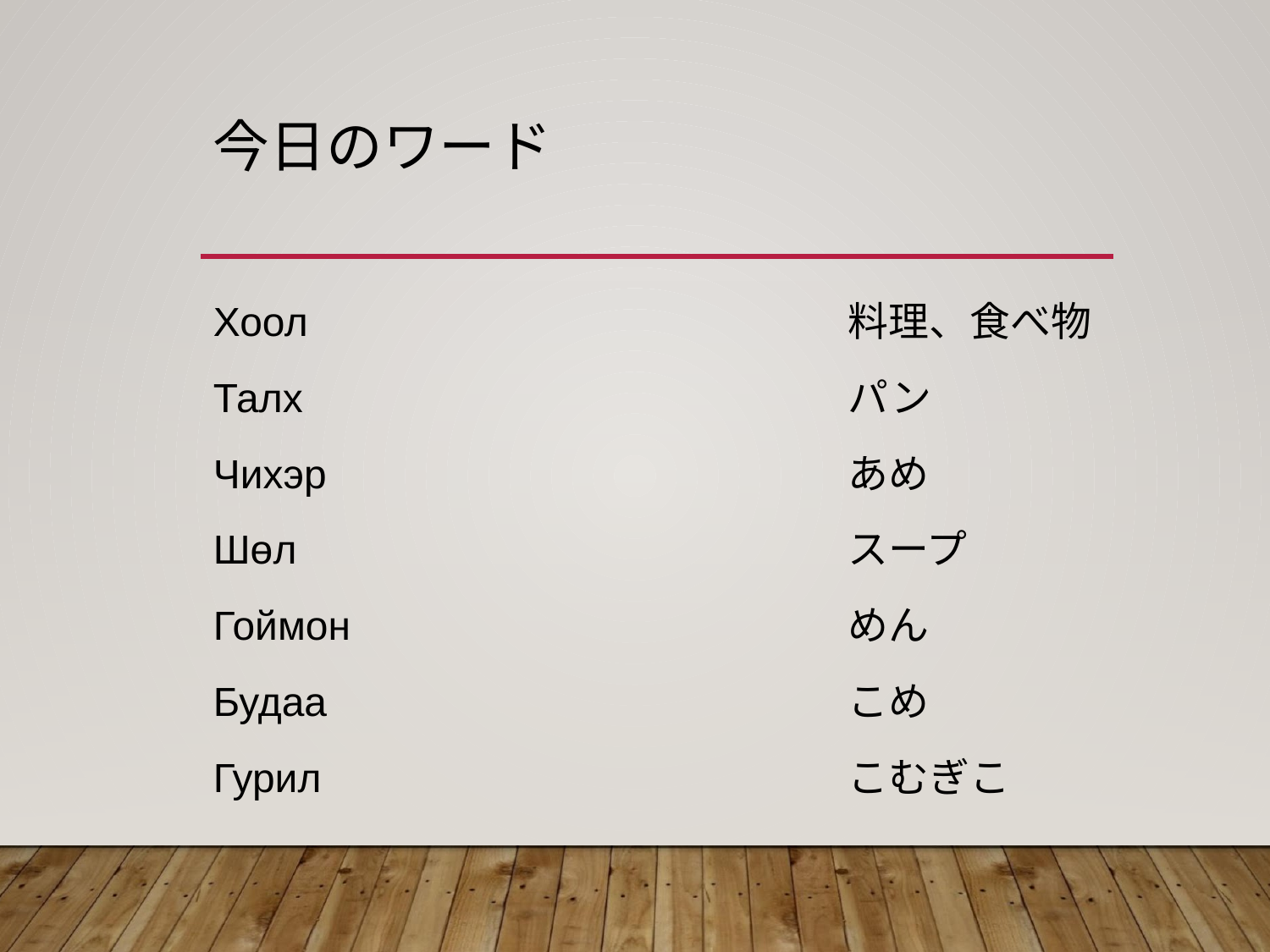

# 今日のワード

Хоол					料理、食べ物
Талх					パン
Чихэр 					あめ
Шөл					スープ
Гоймон				めん
Будаа					こめ
Гурил					こむぎこ